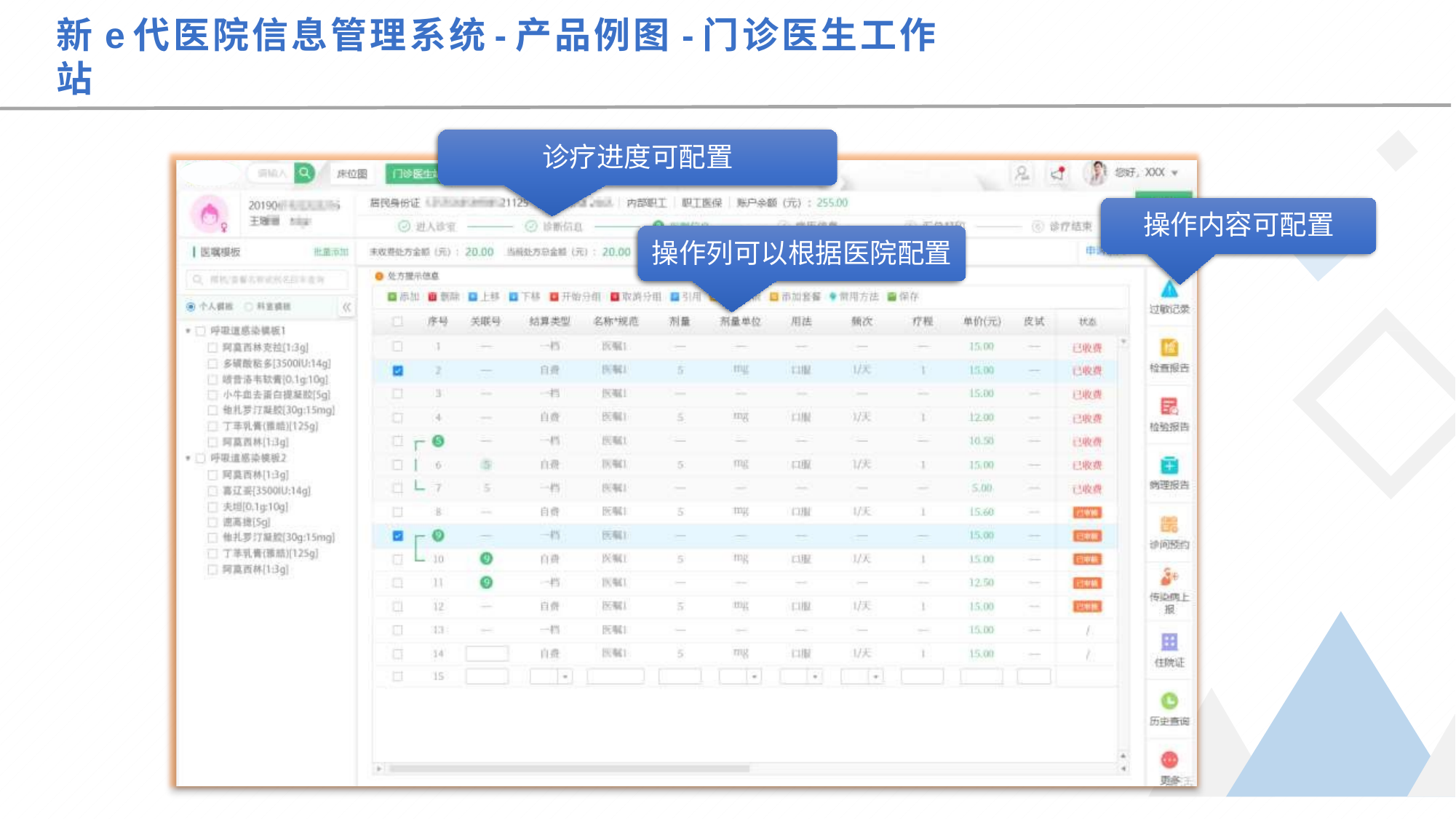

# 新e代医院信息管理系统-产品例图-门诊医生工作站

诊疗进度可配置

操作内容可配置

操作列可以根据医院配置